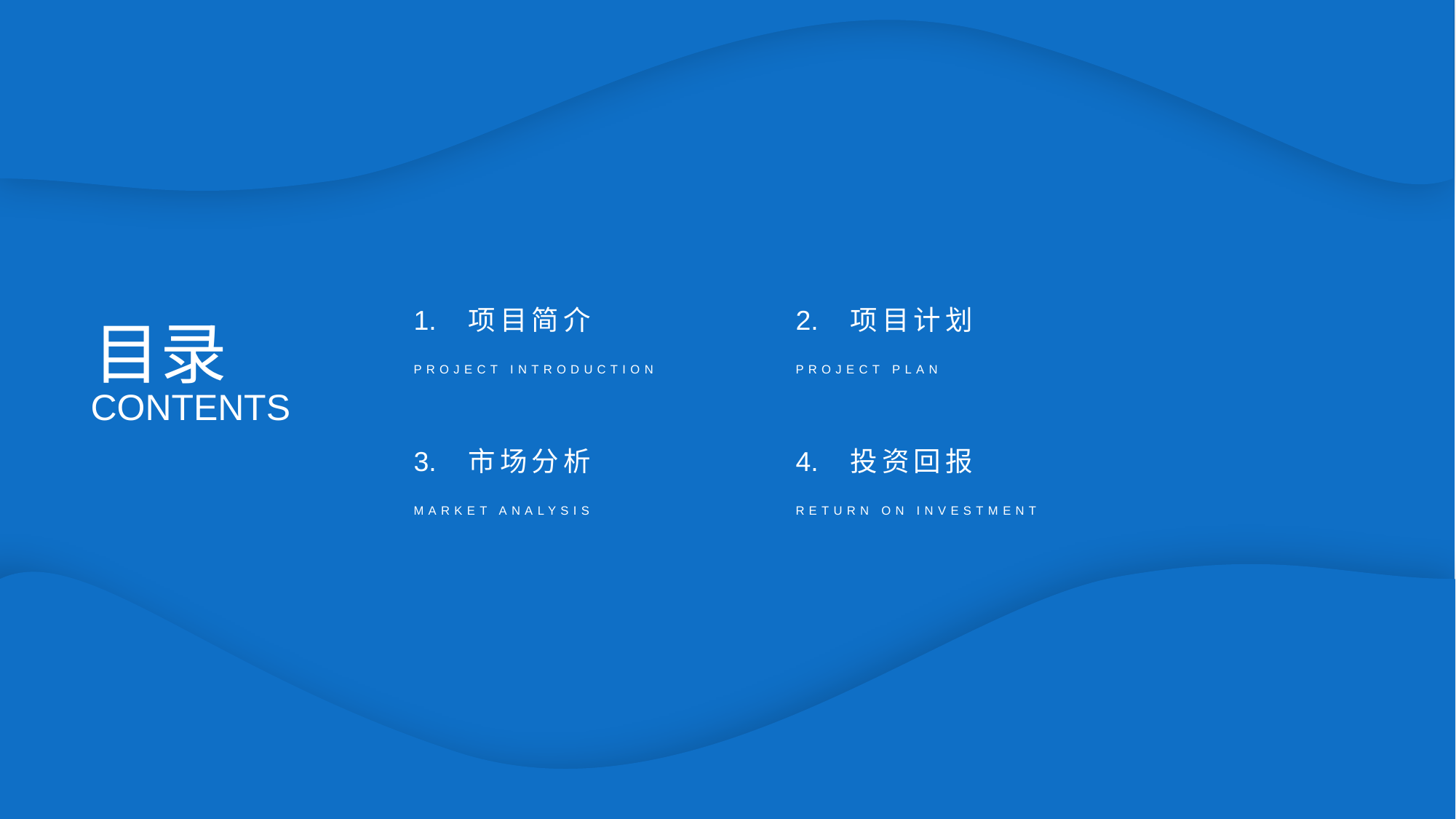

项目简介
PROJECT INTRODUCTION
项目计划
PROJECT PLAN
目录
CONTENTS
市场分析
MARKET ANALYSIS
投资回报
RETURN ON INVESTMENT